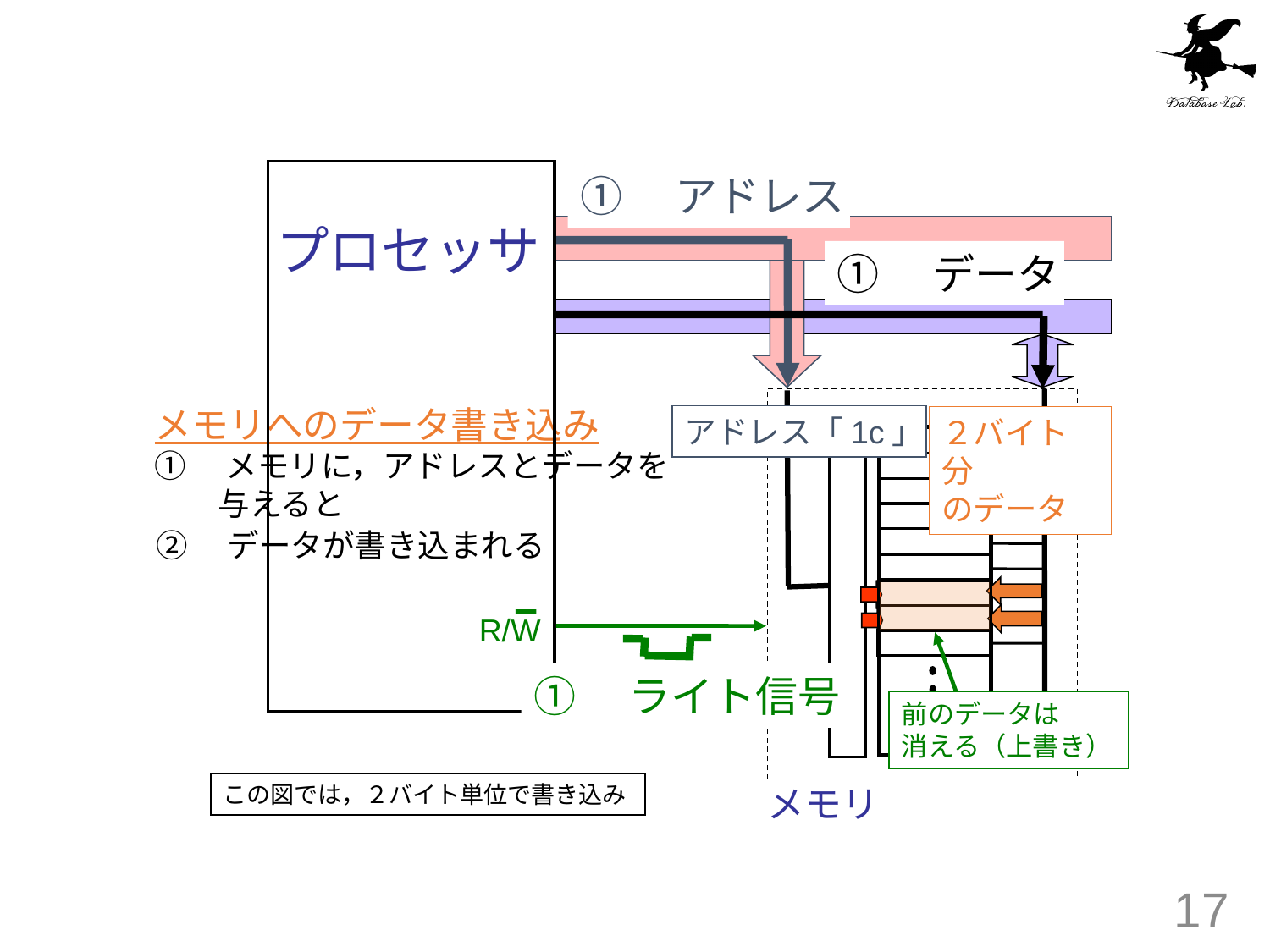

#

①　アドレス
プロセッサ

①　データ

メモリへのデータ書き込み
①　メモリに，アドレスとデータを
　　与えると
アドレス「1c」
２バイト分
のデータ

②　データが書き込まれる

R/W

①　ライト信号

前のデータは
消える（上書き）

この図では，２バイト単位で書き込み
メモリ
17